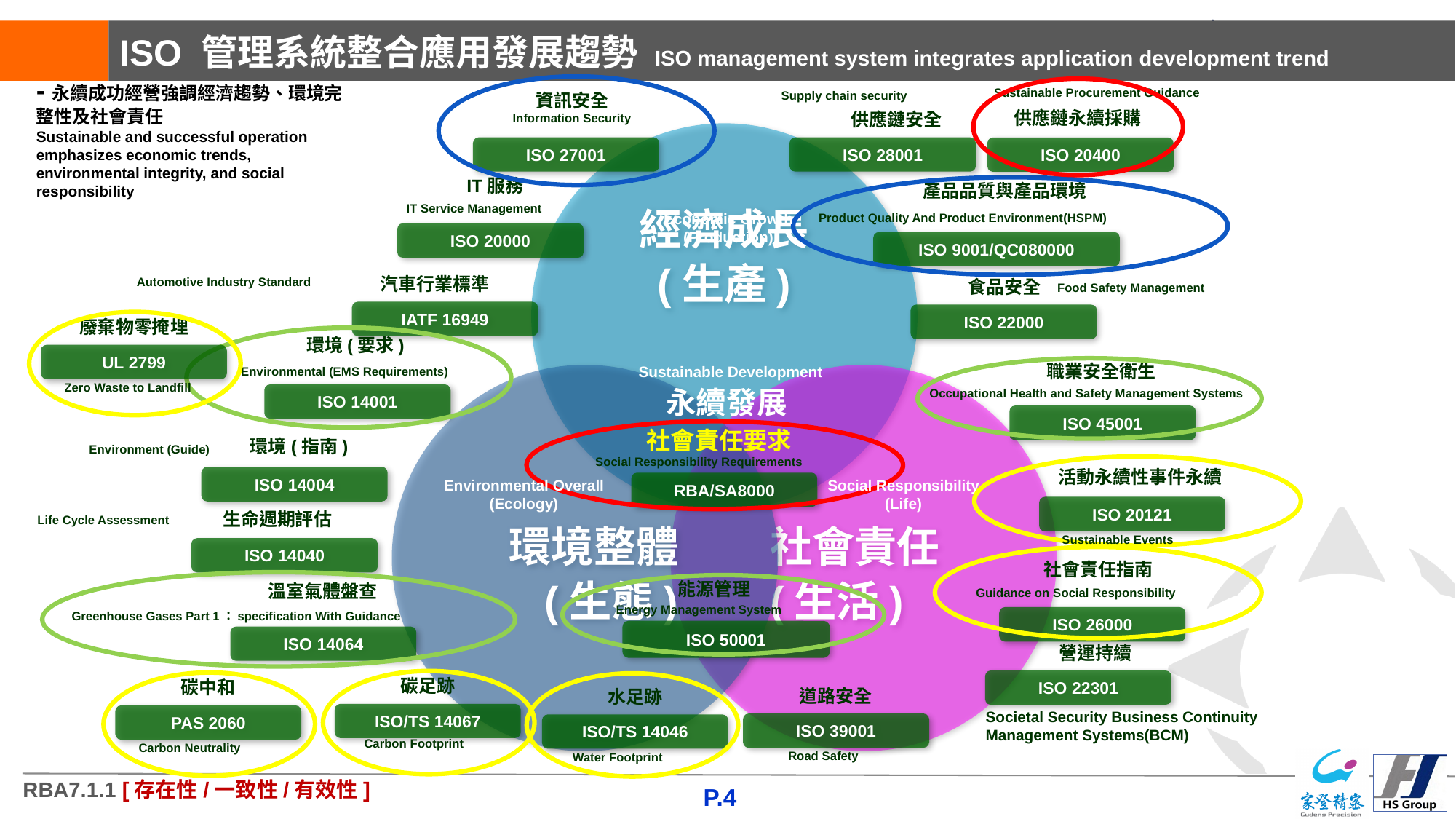

# ISO 管理系統整合應用發展趨勢 ISO management system integrates application development trend
-永續成功經營強調經濟趨勢、環境完整性及社會責任
Sustainable and successful operation emphasizes economic trends, environmental integrity, and social responsibility

Sustainable Procurement Guidance
Supply chain security
資訊安全
Information Security
供應鏈永續採購
供應鏈安全
經濟成長
(生產)
社會責任
(生活)
環境整體
(生態)
ISO 27001
ISO 28001
ISO 20400
IT服務
產品品質與產品環境

IT Service Management
Economic Growth
(Production)
Product Quality And Product Environment(HSPM)
ISO 20000
ISO 9001/QC080000
汽車行業標準
Automotive Industry Standard
食品安全
Food Safety Management
IATF 16949
ISO 22000
廢棄物零掩埋

環境(要求)
UL 2799
職業安全衛生
Sustainable Development

Environmental (EMS Requirements)
Zero Waste to Landfill
永續發展
Occupational Health and Safety Management Systems
ISO 14001
ISO 45001
社會責任要求

環境(指南)
Environment (Guide)
Social Responsibility Requirements

活動永續性事件永續
ISO 14004
Social Responsibility
(Life)
Environmental Overall
(Ecology)
RBA/SA8000
ISO 20121
生命週期評估
Life Cycle Assessment
Sustainable Events
ISO 14040

社會責任指南

能源管理
溫室氣體盤查

Guidance on Social Responsibility
Energy Management System
Greenhouse Gases Part 1：specification With Guidance
ISO 26000
ISO 50001
ISO 14064
營運持續
碳足跡
ISO 22301
碳中和

道路安全
水足跡
Societal Security Business Continuity Management Systems(BCM)
ISO/TS 14067
PAS 2060
ISO 39001
ISO/TS 14046
Carbon Footprint
Carbon Neutrality
Road Safety
Water Footprint